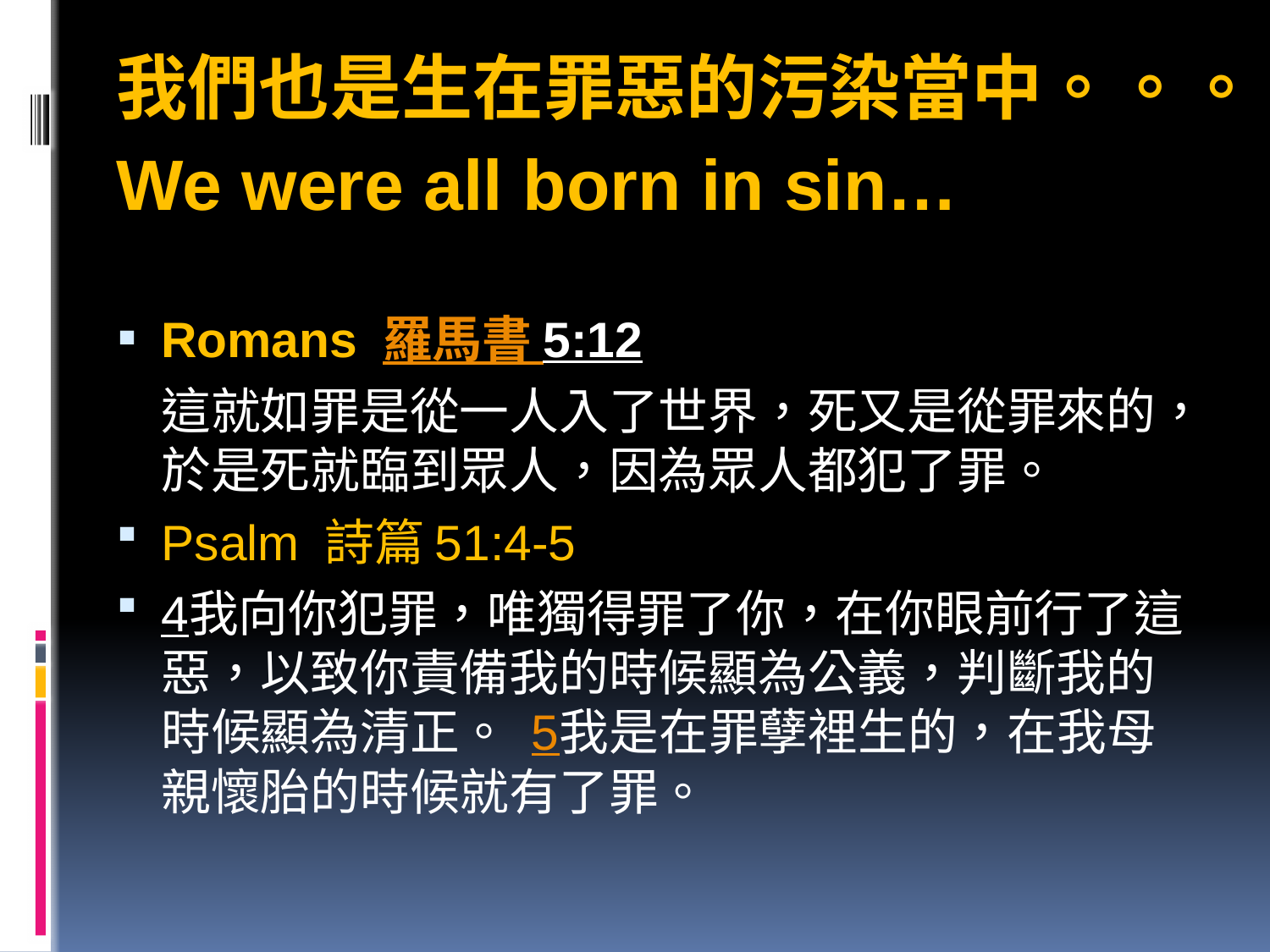

我們也是生在罪惡的污染當中。。。
We were all born in sin…

Romans 羅馬書 5:12
這就如罪是從一人入了世界，死又是從罪來的，於是死就臨到眾人，因為眾人都犯了罪。
Psalm 詩篇51:4-5
4我向你犯罪，唯獨得罪了你，在你眼前行了這惡，以致你責備我的時候顯為公義，判斷我的時候顯為清正。 5我是在罪孽裡生的，在我母親懷胎的時候就有了罪。